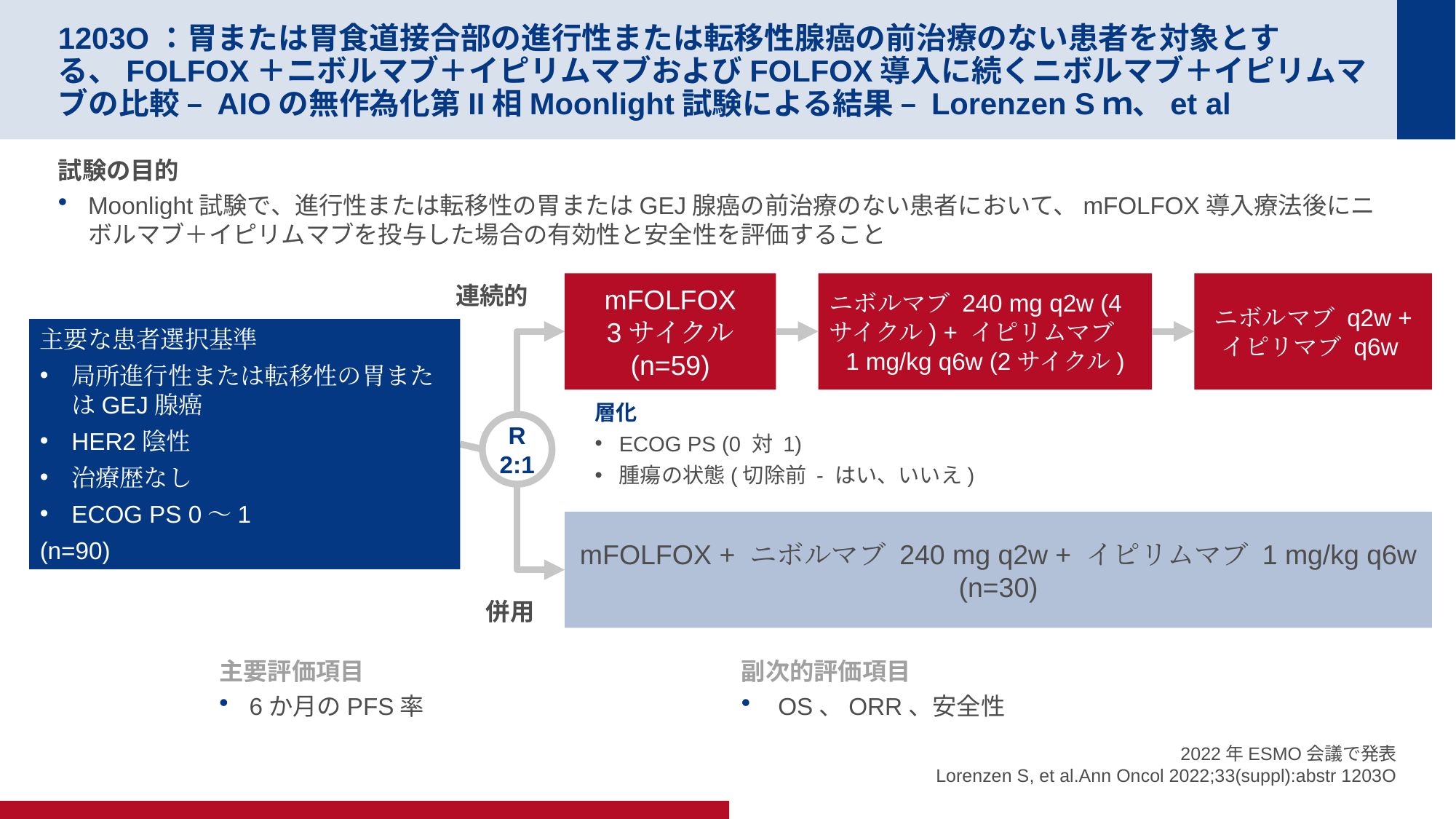

# 1203O：胃または胃食道接合部の進行性または転移性腺癌の前治療のない患者を対象とする、FOLFOX＋ニボルマブ＋イピリムマブおよびFOLFOX導入に続くニボルマブ＋イピリムマブの比較 – AIOの無作為化第II相Moonlight試験による結果 – Lorenzen Sｍ、et al
試験の目的
Moonlight試験で、進行性または転移性の胃またはGEJ腺癌の前治療のない患者において、mFOLFOX導入療法後にニボルマブ＋イピリムマブを投与した場合の有効性と安全性を評価すること
mFOLFOX
3サイクル
(n=59)
ニボルマブ 240 mg q2w (4サイクル) + イピリムマブ
1 mg/kg q6w (2サイクル)
ニボルマブ q2w + イピリマブ q6w
連続的
主要な患者選択基準
局所進行性または転移性の胃またはGEJ腺癌
HER2陰性
治療歴なし
ECOG PS 0～1
(n=90)
層化
ECOG PS (0 対 1)
腫瘍の状態(切除前 - はい、いいえ)
R
2:1
mFOLFOX + ニボルマブ 240 mg q2w + イピリムマブ 1 mg/kg q6w (n=30)
併用
主要評価項目
6か月のPFS率
副次的評価項目
 OS、ORR、安全性
2022年ESMO会議で発表
Lorenzen S, et al.Ann Oncol 2022;33(suppl):abstr 1203O